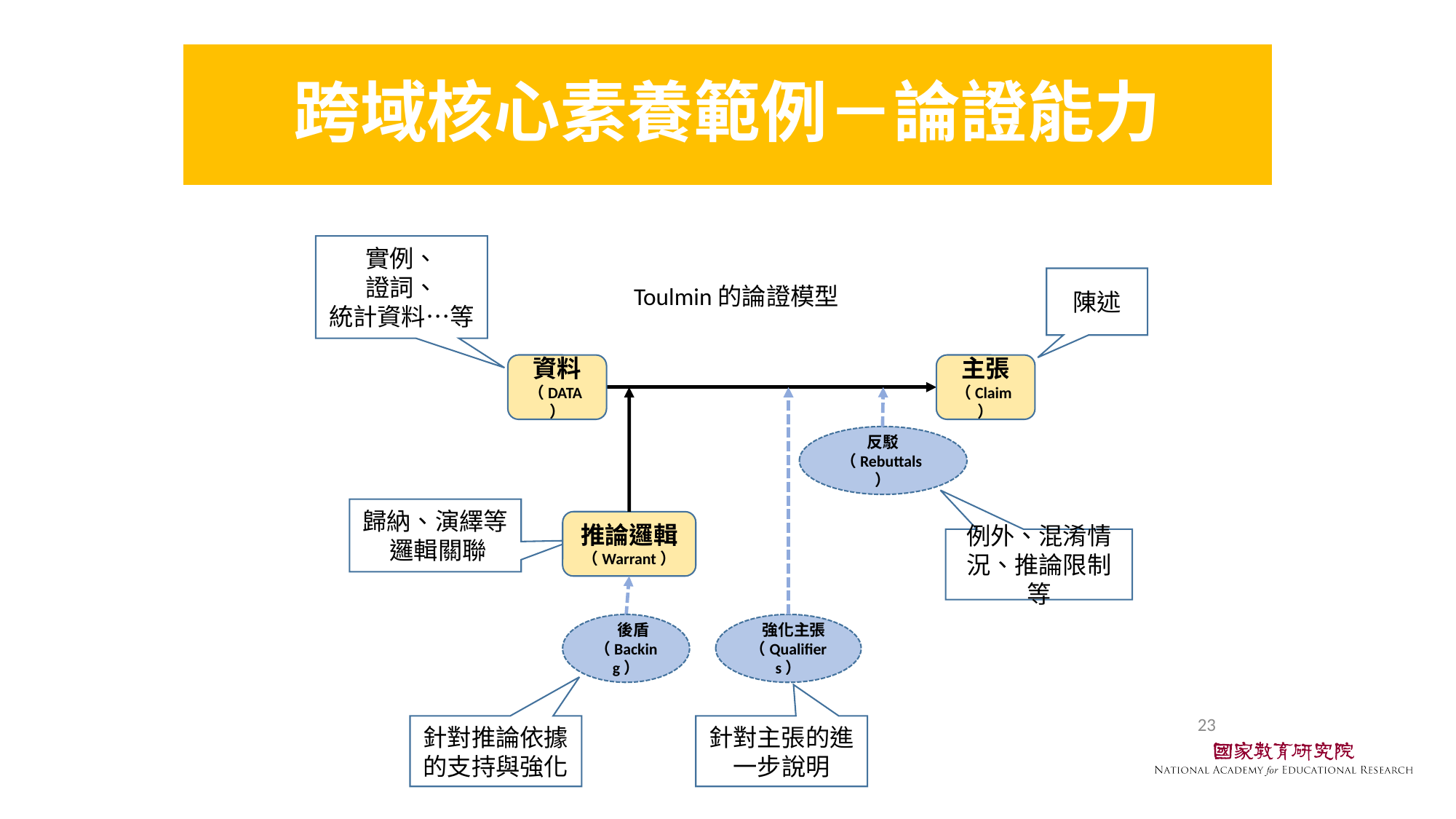

# 跨域核心素養範例－論證能力
實例、
證詞、
統計資料…等
陳述
資料
（DATA）
主張
（Claim）
歸納、演繹等  邏輯關聯
推論邏輯 （Warrant）
Toulmin的論證模型
反駁
（Rebuttals）
例外、混淆情況、推論限制等
   後盾
（Backing）
針對推論依據的支持與強化
針對主張的進一步說明
  強化主張
（Qualifiers）
23